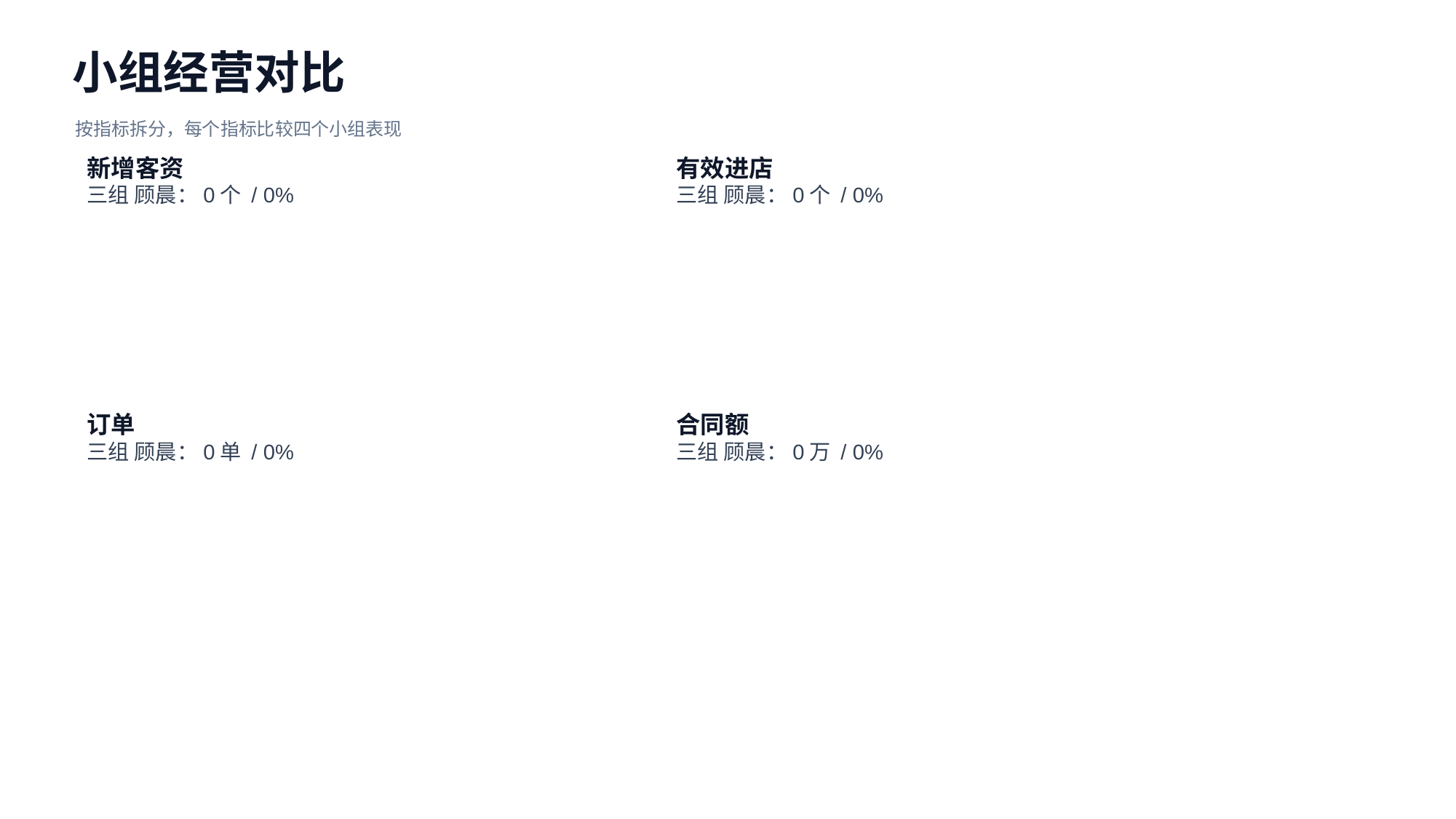

小组经营对比
按指标拆分，每个指标比较四个小组表现
新增客资
三组 顾晨：0个 / 0%
有效进店
三组 顾晨：0个 / 0%
订单
三组 顾晨：0单 / 0%
合同额
三组 顾晨：0万 / 0%